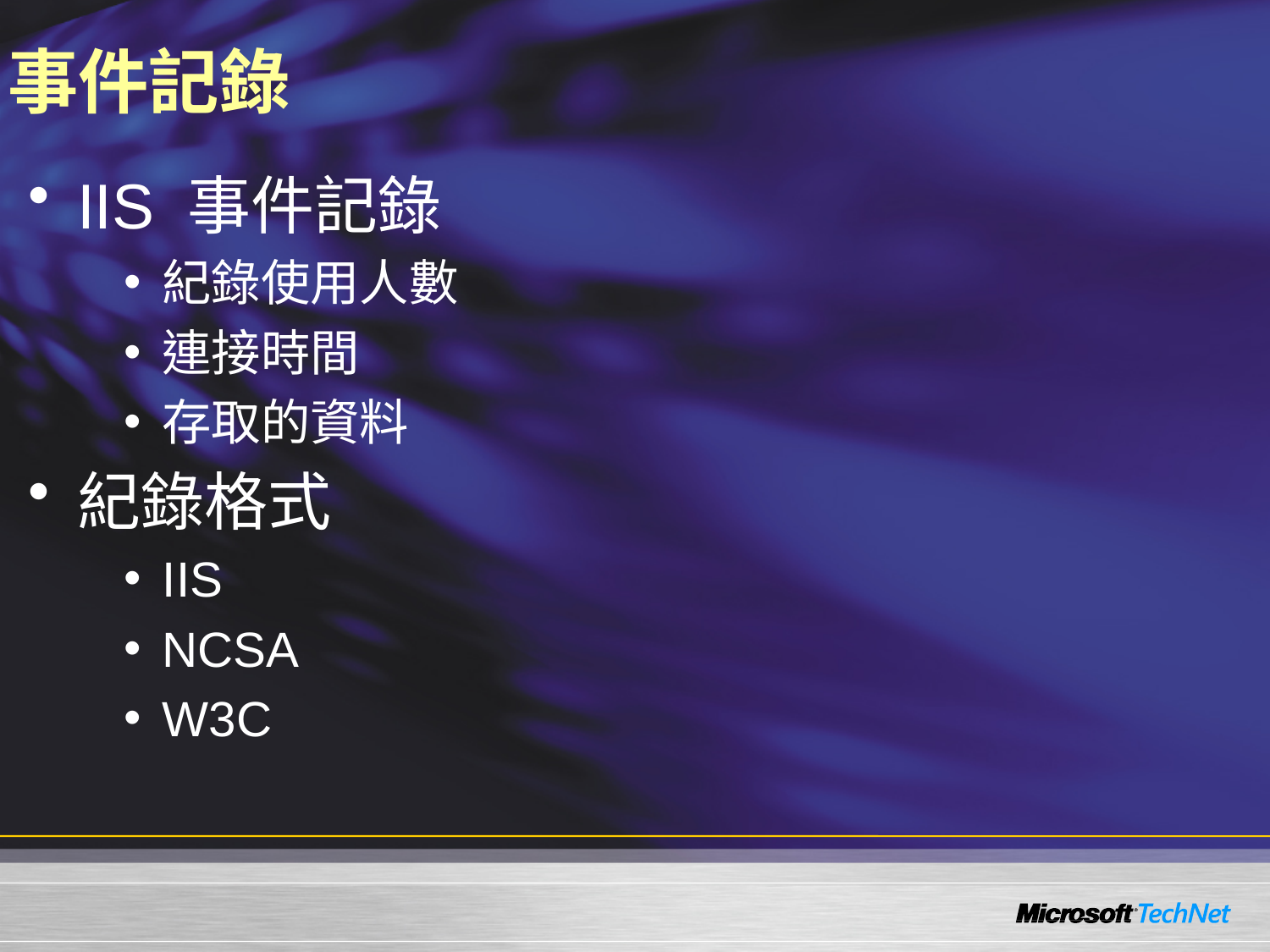

# 事件記錄
IIS 事件記錄
紀錄使用人數
連接時間
存取的資料
紀錄格式
IIS
NCSA
W3C